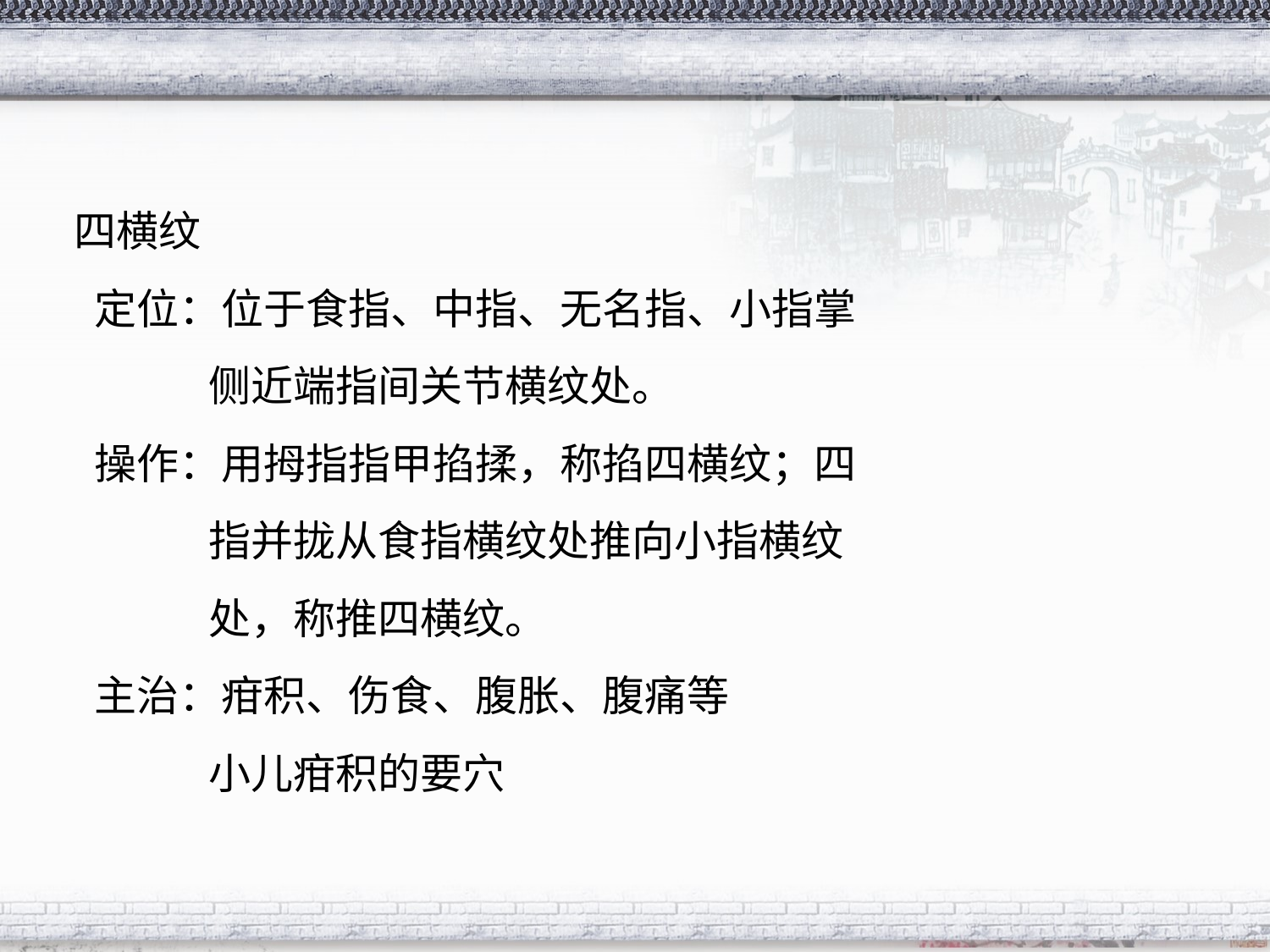

#
四横纹
 定位：位于食指、中指、无名指、小指掌
             侧近端指间关节横纹处。
 操作：用拇指指甲掐揉，称掐四横纹；四
             指并拢从食指横纹处推向小指横纹
             处，称推四横纹。
 主治：疳积、伤食、腹胀、腹痛等
             小儿疳积的要穴